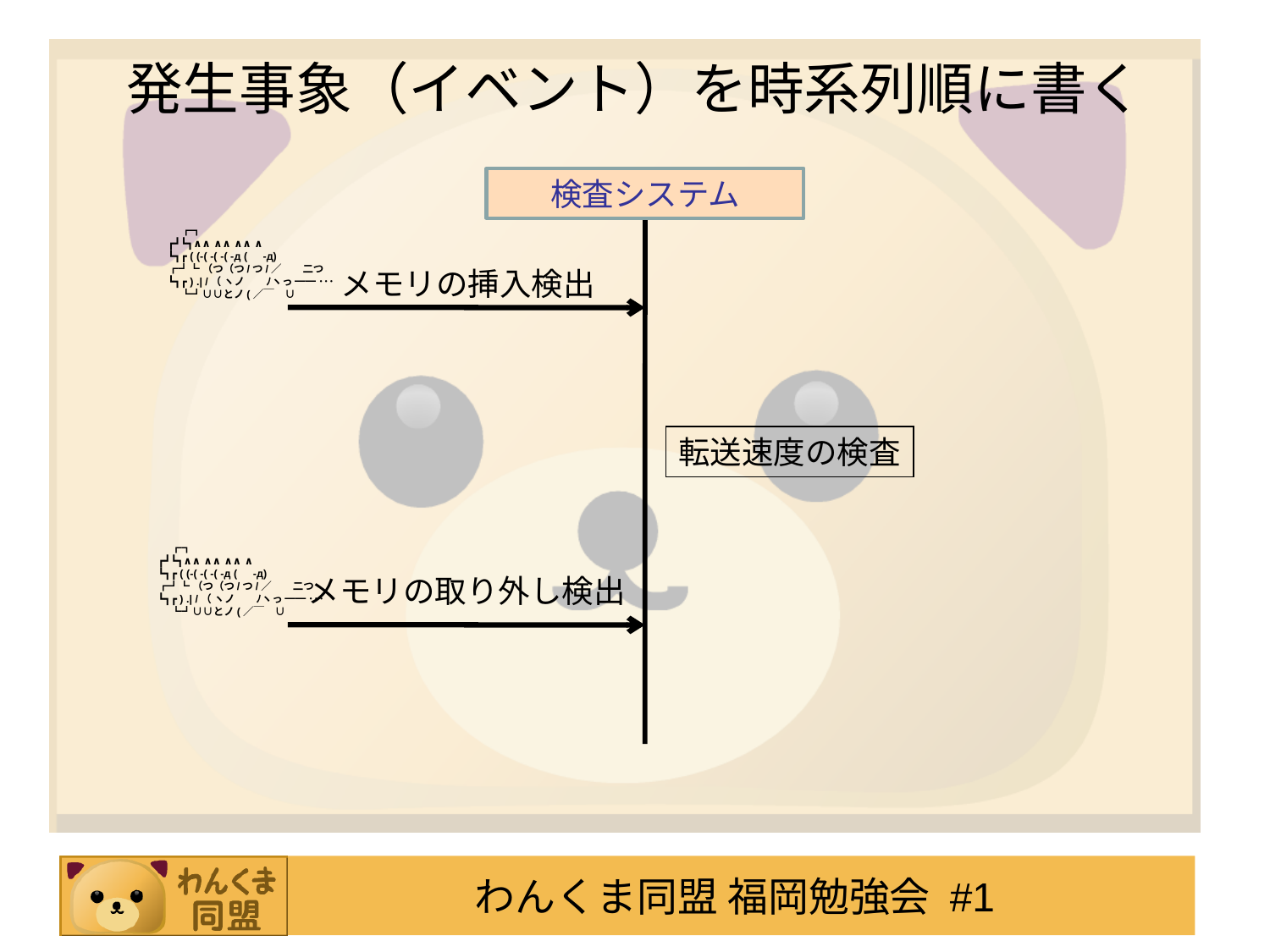

# 発生事象（イベント）を時系列順に書く
検査システム
　 ┏┓
┏┛┗┓∧∧ ∧∧ ∧∧ ∧
┗┓┏ ( (-( -( -( -д (　-д)
┏┛┗（つ（つ/つ/／　　二つ
┗┓┏ ) .| /（ ヽノ　　ﾉヽっ ━━ ･･･
　 ┗┛∪∪とノ(／￣　∪
メモリの挿入検出
転送速度の検査
　 ┏┓
┏┛┗┓∧∧ ∧∧ ∧∧ ∧
┗┓┏ ( (-( -( -( -д (　-д)
┏┛┗（つ（つ/つ/／　　二つ
┗┓┏ ) .| /（ ヽノ　　ﾉヽっ ━━ ･･･
　 ┗┛∪∪とノ(／￣　∪
メモリの取り外し検出